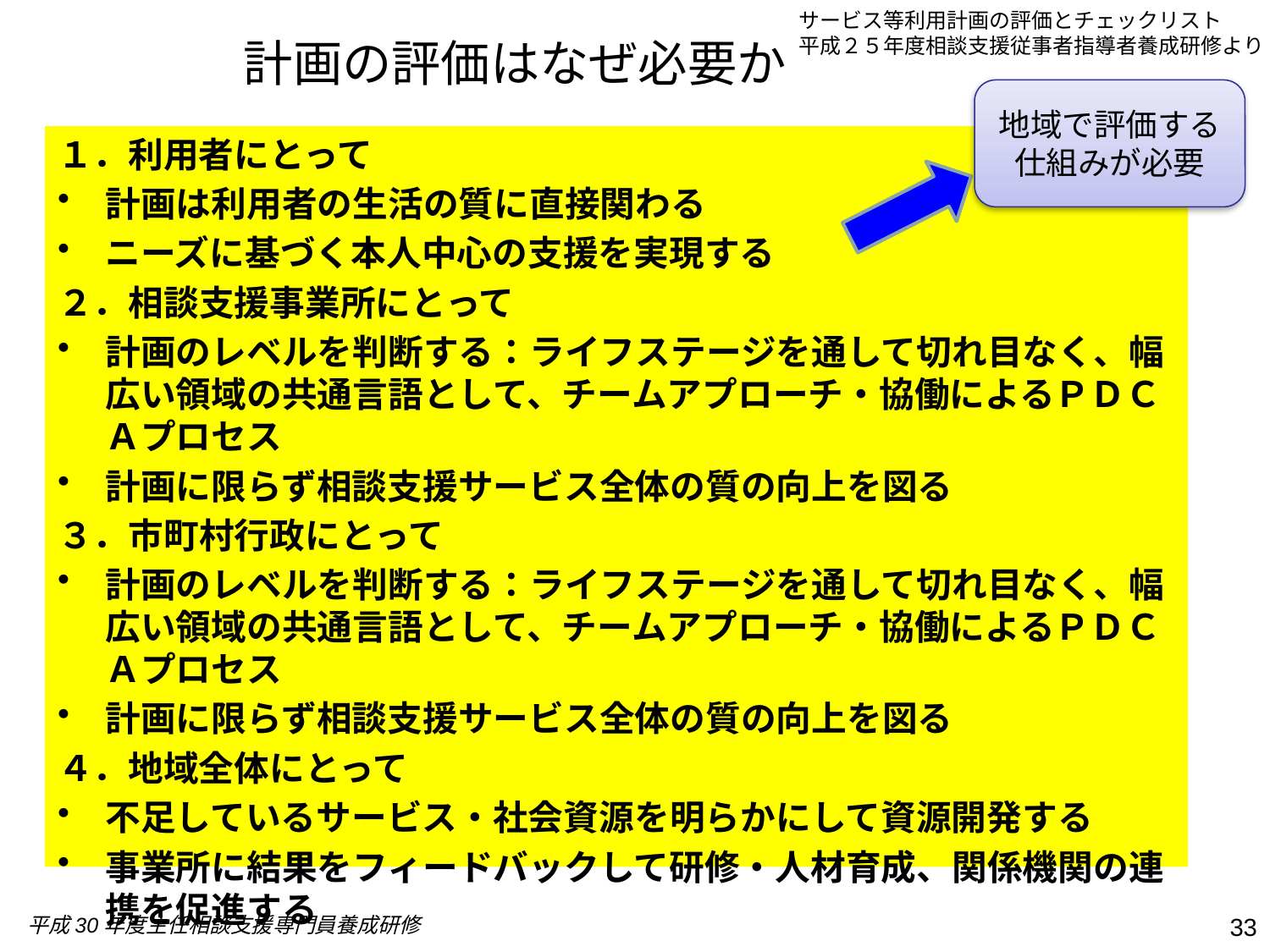

サービス等利用計画の評価とチェックリスト
平成２５年度相談支援従事者指導者養成研修より
# 計画の評価はなぜ必要か
地域で評価する仕組みが必要
１．利用者にとって
計画は利用者の生活の質に直接関わる
ニーズに基づく本人中心の支援を実現する
２．相談支援事業所にとって
計画のレベルを判断する：ライフステージを通して切れ目なく、幅広い領域の共通言語として、チームアプローチ・協働によるＰＤＣＡプロセス
計画に限らず相談支援サービス全体の質の向上を図る
３．市町村行政にとって
計画のレベルを判断する：ライフステージを通して切れ目なく、幅広い領域の共通言語として、チームアプローチ・協働によるＰＤＣＡプロセス
計画に限らず相談支援サービス全体の質の向上を図る
４．地域全体にとって
不足しているサービス・社会資源を明らかにして資源開発する
事業所に結果をフィードバックして研修・人材育成、関係機関の連携を促進する

33
平成30年度主任相談支援専門員養成研修